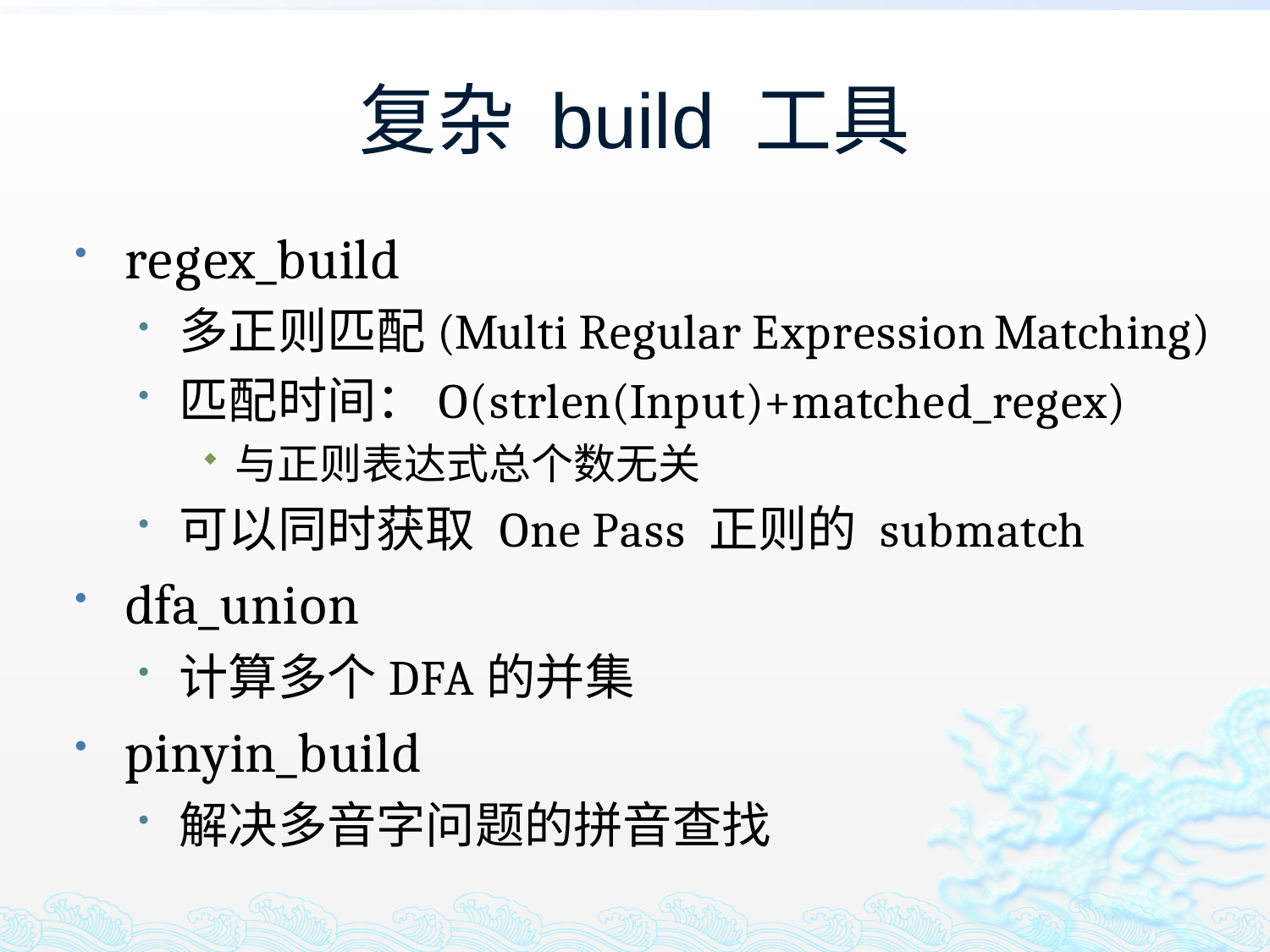

# 复杂 build 工具
regex_build
多正则匹配(Multi Regular Expression Matching)
匹配时间：O(strlen(Input)+matched_regex)
与正则表达式总个数无关
可以同时获取 One Pass 正则的 submatch
dfa_union
计算多个DFA的并集
pinyin_build
解决多音字问题的拼音查找